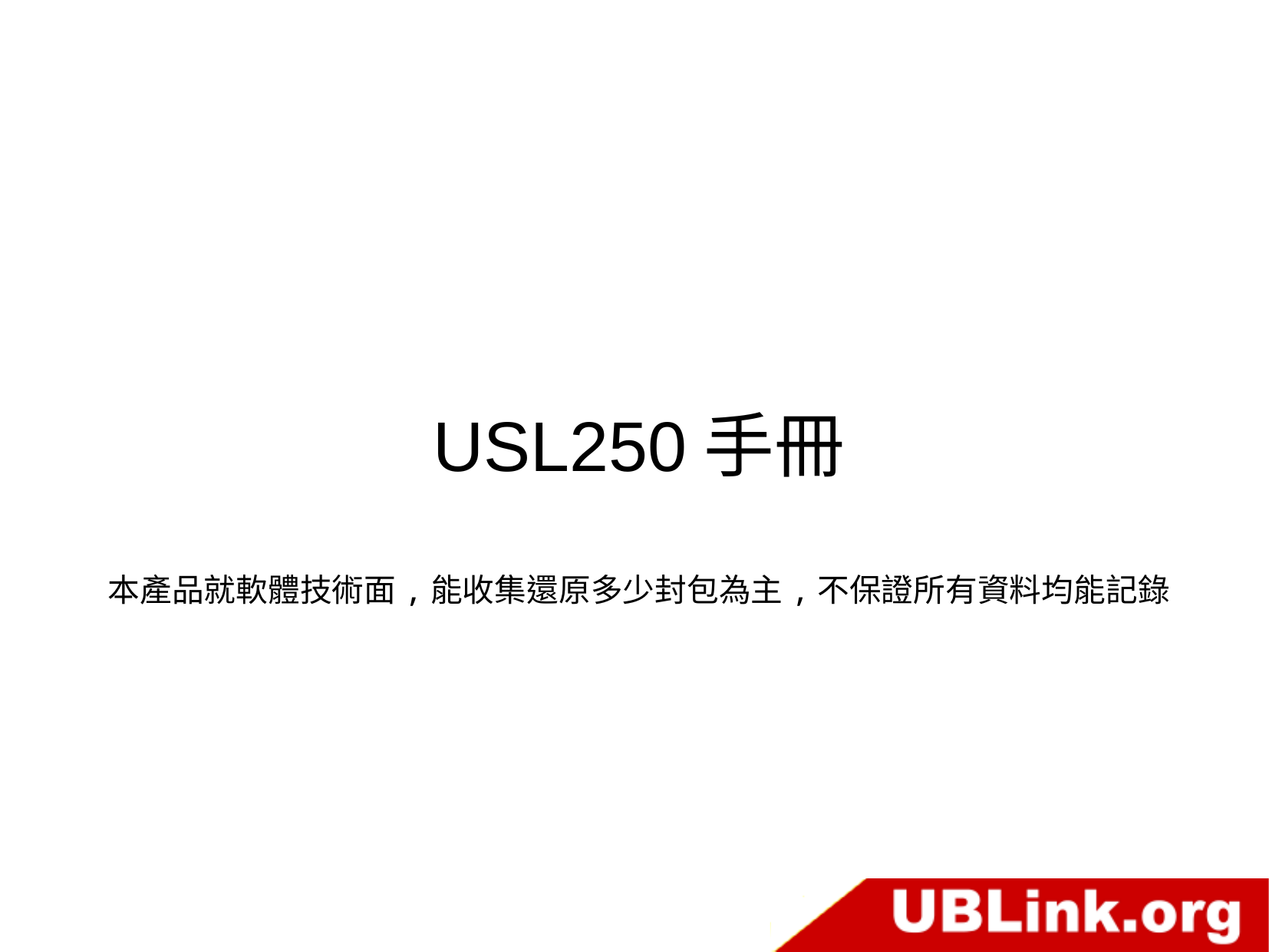

USL250手冊
本產品就軟體技術面,能收集還原多少封包為主,不保證所有資料均能記錄